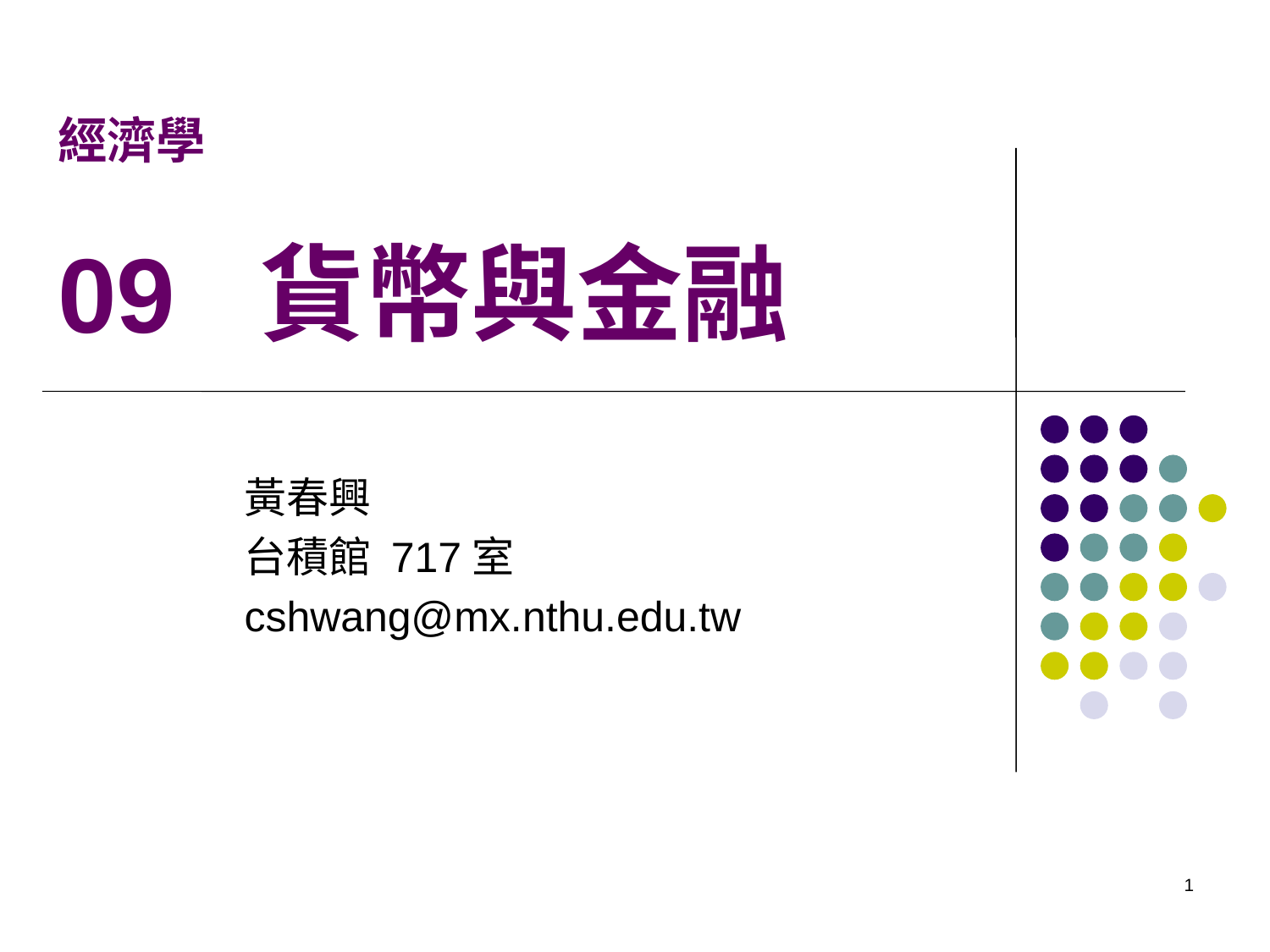

# 經濟學 09  貨幣與金融
黃春興
台積館 717室
cshwang@mx.nthu.edu.tw

1